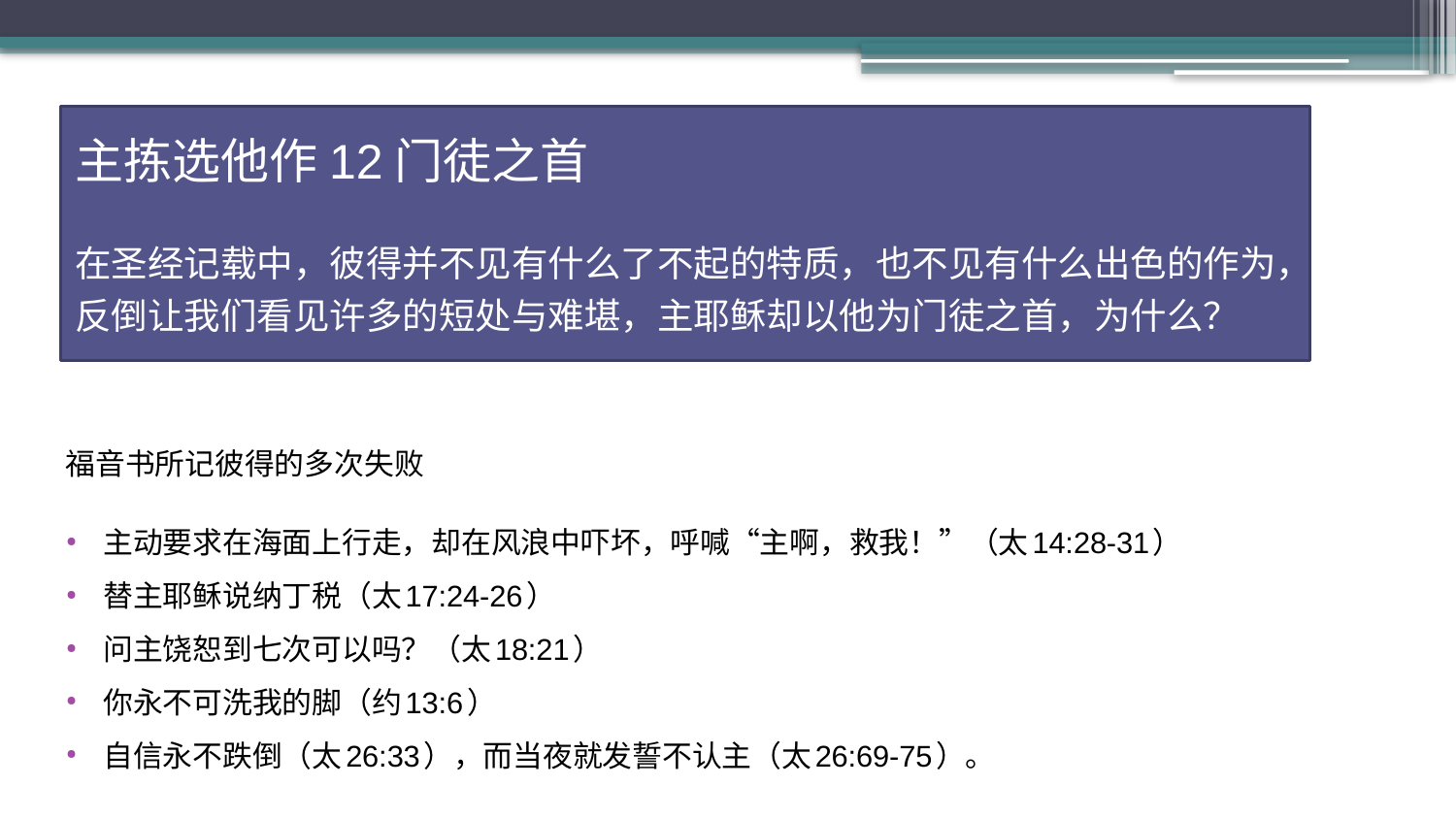

福音书所记彼得的多次失败

主动要求在海面上行走，却在风浪中吓坏，呼喊“主啊，救我！”（太14:28-31）
替主耶稣说纳丁税（太17:24-26）
问主饶恕到七次可以吗？（太18:21）
你永不可洗我的脚（约13:6）
自信永不跌倒（太26:33），而当夜就发誓不认主（太26:69-75）。
主拣选他作12门徒之首

在圣经记载中，彼得并不见有什么了不起的特质，也不见有什么出色的作为，反倒让我们看见许多的短处与难堪，主耶稣却以他为门徒之首，为什么？